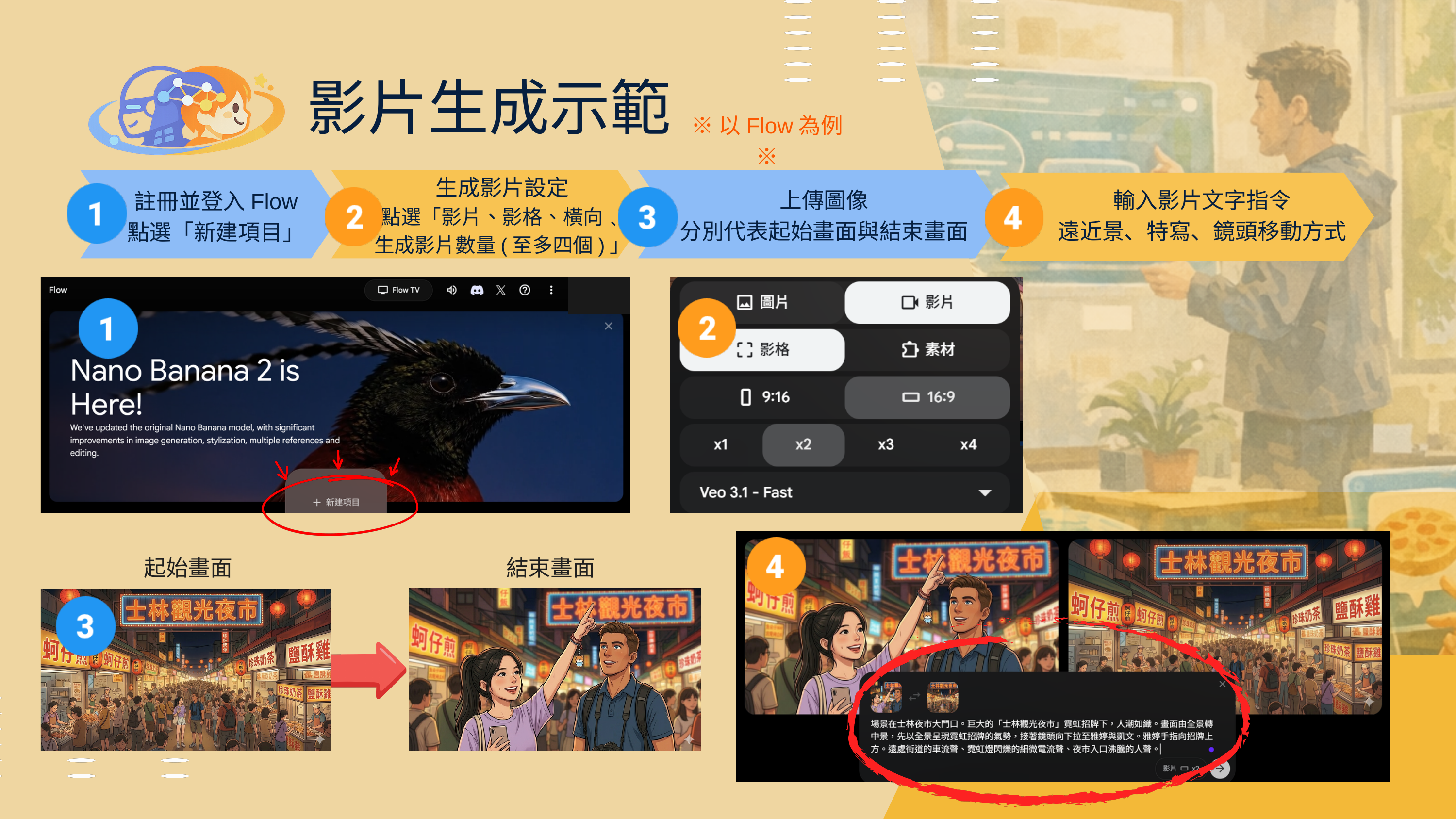

影片生成示範
※以Flow為例※
生成影片設定
點選「影片、影格、橫向﹑
生成影片數量(至多四個)」

註冊並登入Flow
點選「新建項目」

上傳圖像
分別代表起始畫面與結束畫面
輸入影片文字指令
遠近景、特寫、鏡頭移動方式

起始畫面
結束畫面